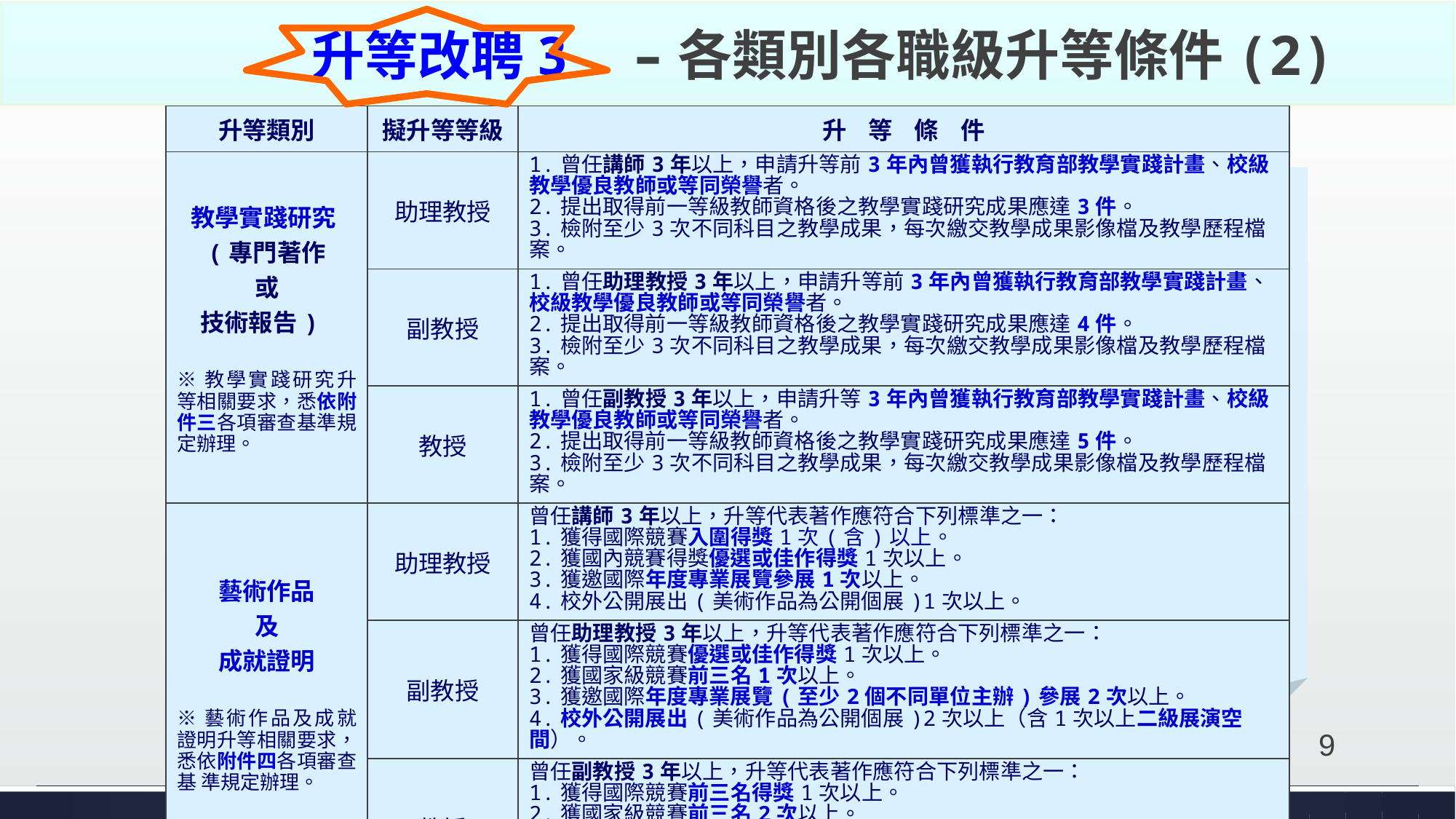

升等改聘3  –各類別各職級升等條件(2)

| 升等類別 | 擬升等等級 | 升 等 條 件 |
| --- | --- | --- |
| 教學實踐研究(專門著作 或 技術報告) ※教學實踐研究升等相關要求，悉依附件三各項審查基準規定辦理。 | 助理教授 | 1.曾任講師3年以上，申請升等前3年內曾獲執行教育部教學實踐計畫、校級教學優良教師或等同榮譽者。 2.提出取得前一等級教師資格後之教學實踐研究成果應達3件。 3.檢附至少3次不同科目之教學成果，每次繳交教學成果影像檔及教學歷程檔案。 |
|  | 副教授 | 1.曾任助理教授3年以上，申請升等前3年內曾獲執行教育部教學實踐計畫、校級教學優良教師或等同榮譽者。 2.提出取得前一等級教師資格後之教學實踐研究成果應達4件。 3.檢附至少3次不同科目之教學成果，每次繳交教學成果影像檔及教學歷程檔案。 |
|  | 教授 | 1.曾任副教授3年以上，申請升等3年內曾獲執行教育部教學實踐計畫、校級教學優良教師或等同榮譽者。 2.提出取得前一等級教師資格後之教學實踐研究成果應達5件。 3.檢附至少3次不同科目之教學成果，每次繳交教學成果影像檔及教學歷程檔案。 |
| 藝術作品 及 成就證明 ※藝術作品及成就證明升等相關要求，悉依附件四各項審查基 準規定辦理。 | 助理教授 | 曾任講師3年以上，升等代表著作應符合下列標準之一： 1.獲得國際競賽入圍得獎1次(含)以上。 2.獲國內競賽得獎優選或佳作得獎1次以上。 3.獲邀國際年度專業展覽參展1次以上。 4.校外公開展出(美術作品為公開個展)1次以上。 |
|  | 副教授 | 曾任助理教授3年以上，升等代表著作應符合下列標準之一： 1.獲得國際競賽優選或佳作得獎1次以上。 2.獲國家級競賽前三名1次以上。 3.獲邀國際年度專業展覽(至少2個不同單位主辦)參展2次以上。 4.校外公開展出(美術作品為公開個展)2次以上（含1次以上二級展演空間）。 |
|  | 教授 | 曾任副教授3年以上，升等代表著作應符合下列標準之一： 1.獲得國際競賽前三名得獎1次以上。 2.獲國家級競賽前三名2次以上。 3.獲邀國際年度專業展覽(至少2個不同單位主辦)參展3次以上。 4.校外公開展出(美術作品為公開個展)2次以上（含1次以上一級展演空間）。 |

#
9